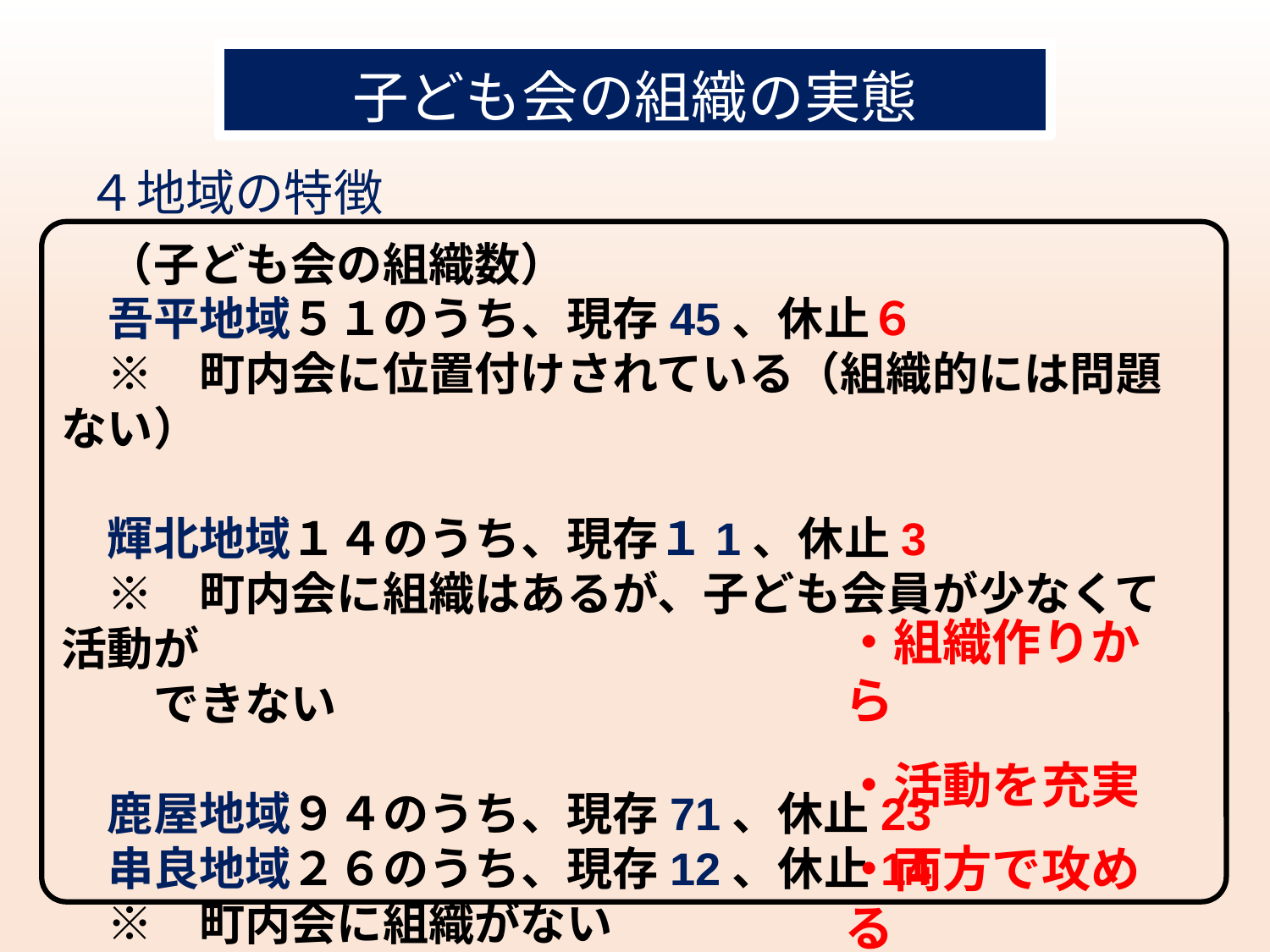

子ども会の組織の実態
４地域の特徴
　（子ども会の組織数）
　吾平地域５１のうち、現存45、休止６
　※　町内会に位置付けされている（組織的には問題ない）

　輝北地域１４のうち、現存１1、休止3
　※　町内会に組織はあるが、子ども会員が少なくて活動が
　　できない

　鹿屋地域９４のうち、現存71、休止23
　串良地域２６のうち、現存12、休止14
　※　町内会に組織がない
　　　 子ども会をなくしていった…

・組織作りから
・活動を充実
・両方で攻める